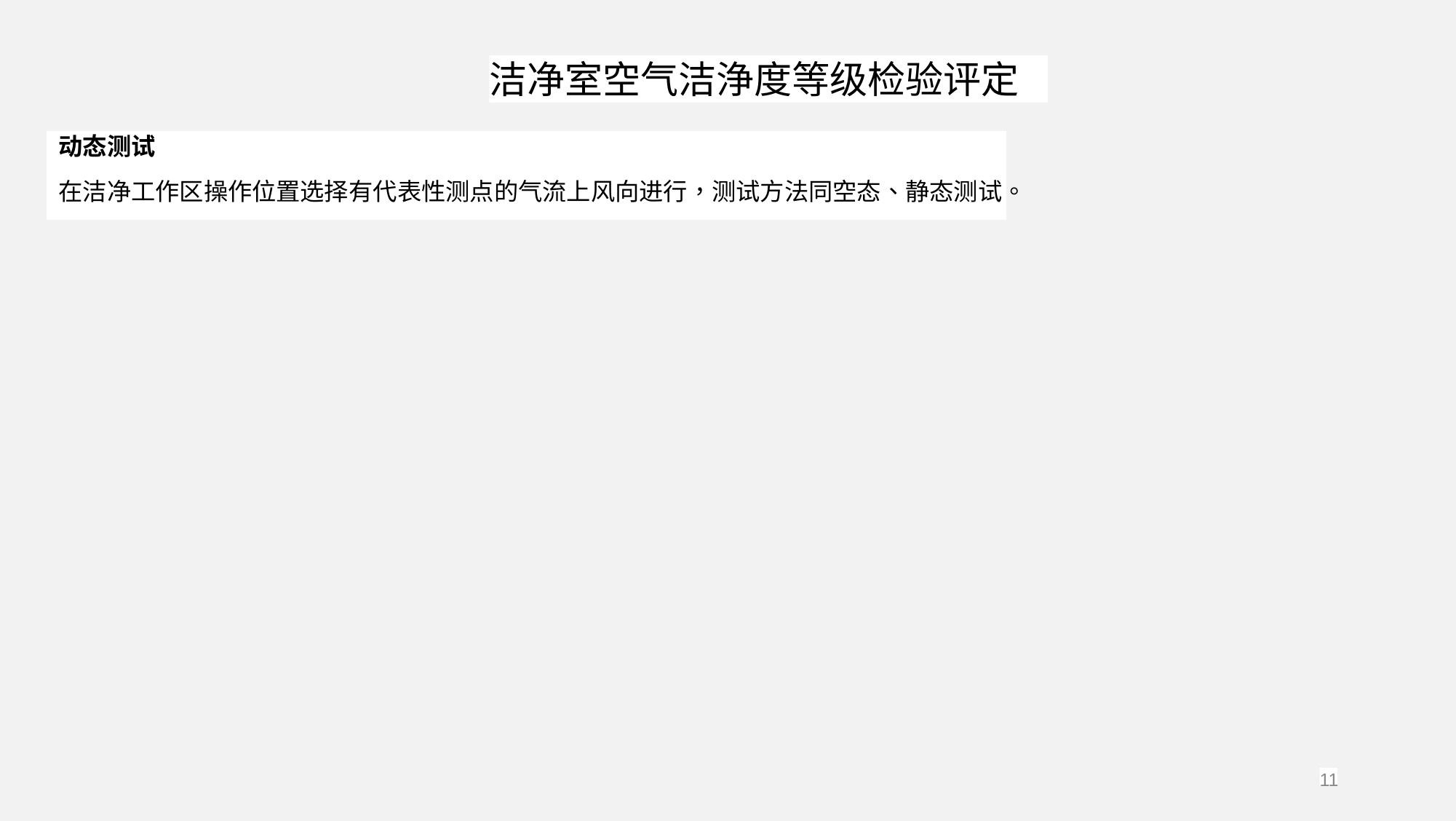

洁净室空气洁浄度等级检验评定
动态测试
在洁净工作区操作位置选择有代表性测点的气流上风向进行，测试方法同空态、静态测试。
11